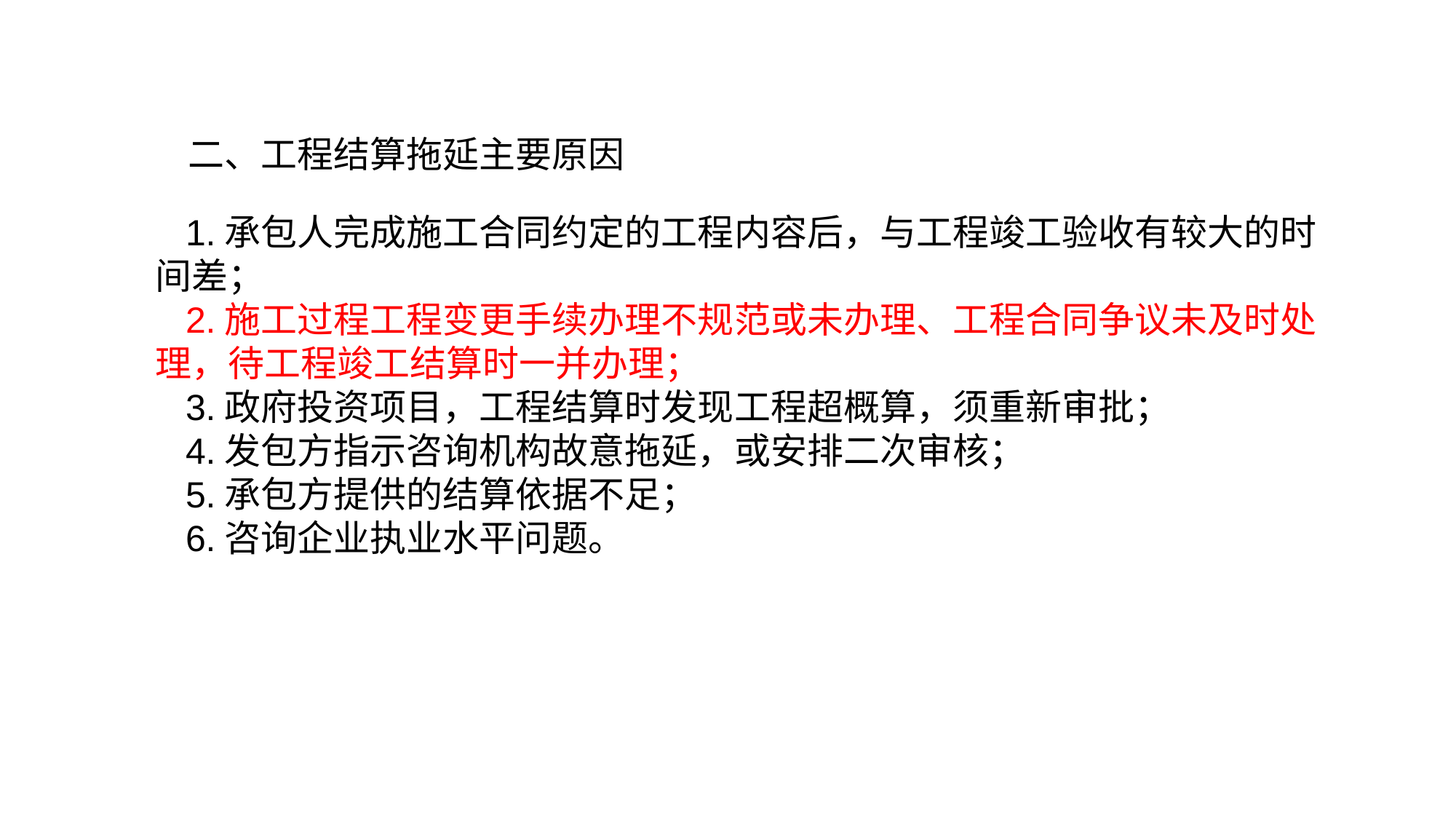

二、工程结算拖延主要原因

   1.承包人完成施工合同约定的工程内容后，与工程竣工验收有较大的时间差；
   2.施工过程工程变更手续办理不规范或未办理、工程合同争议未及时处理，待工程竣工结算时一并办理；
   3.政府投资项目，工程结算时发现工程超概算，须重新审批；
   4.发包方指示咨询机构故意拖延，或安排二次审核；
   5.承包方提供的结算依据不足；
   6.咨询企业执业水平问题。